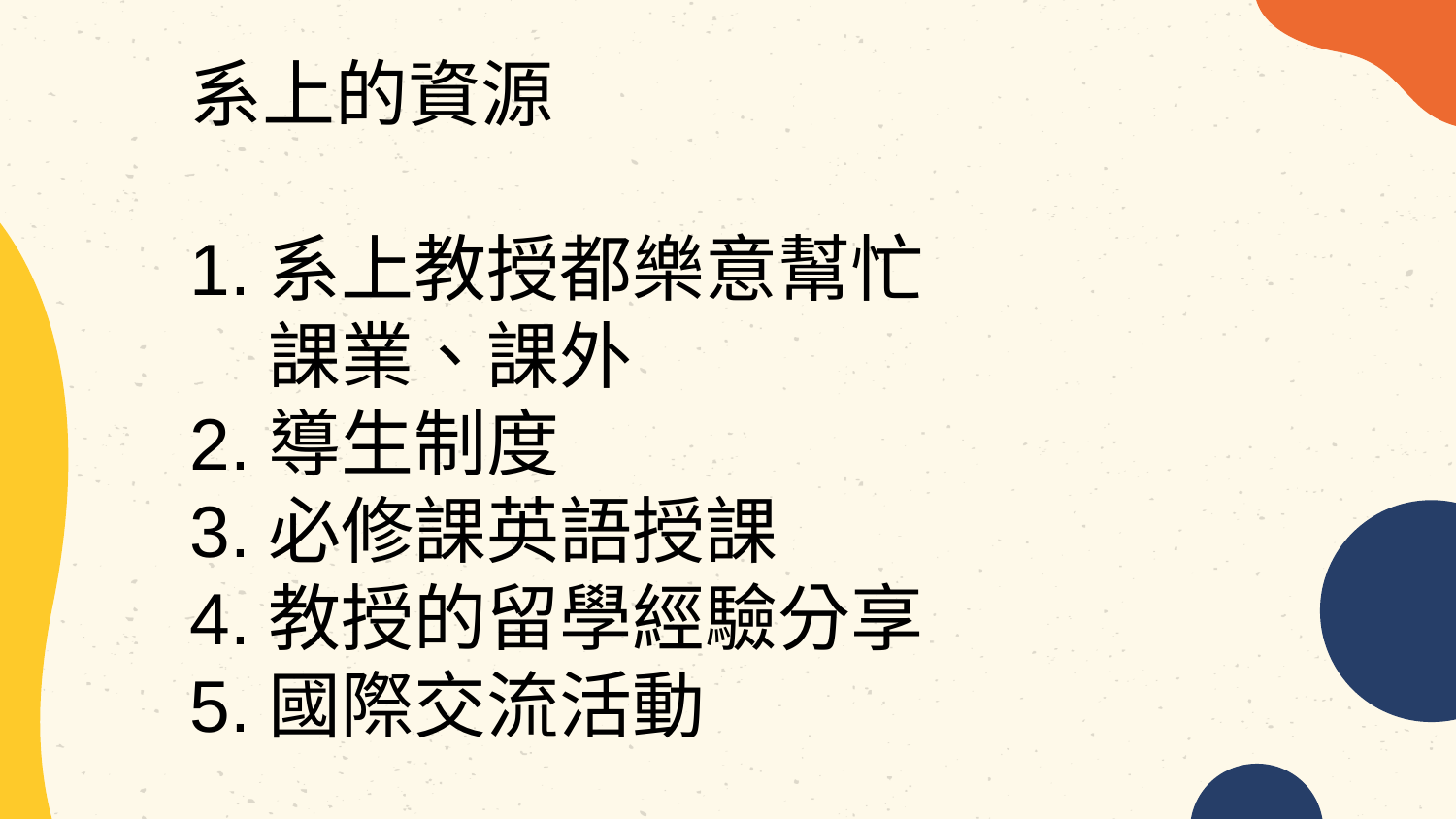

系上的資源

1.系上教授都樂意幫忙
   課業、課外
2.導生制度
3.必修課英語授課
4.教授的留學經驗分享
5.國際交流活動